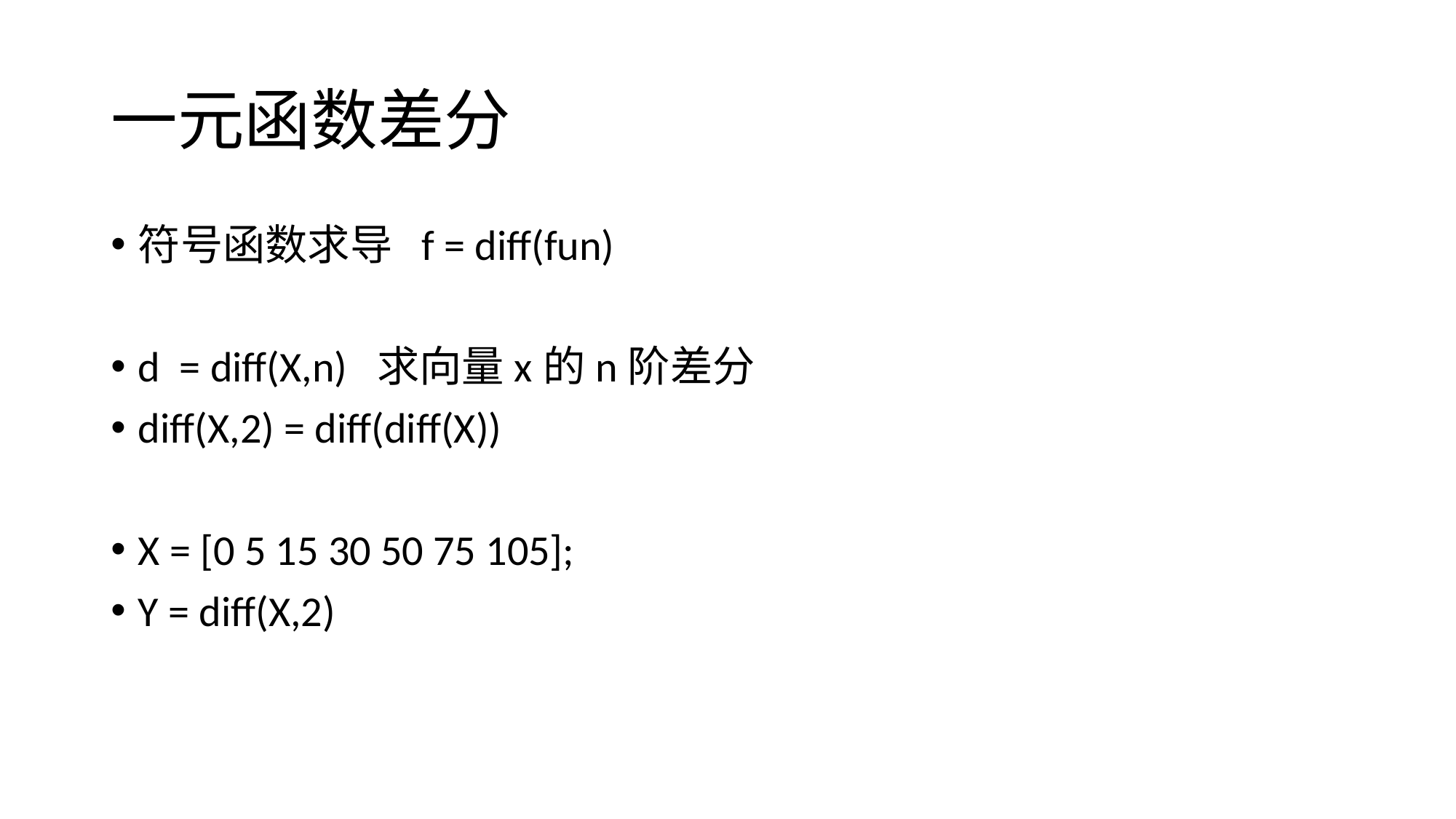

# 一元函数差分
符号函数求导  f = diff(fun)

d  = diff(X,n)  求向量x的n阶差分
diff(X,2) = diff(diff(X))

X = [0 5 15 30 50 75 105];
Y = diff(X,2)